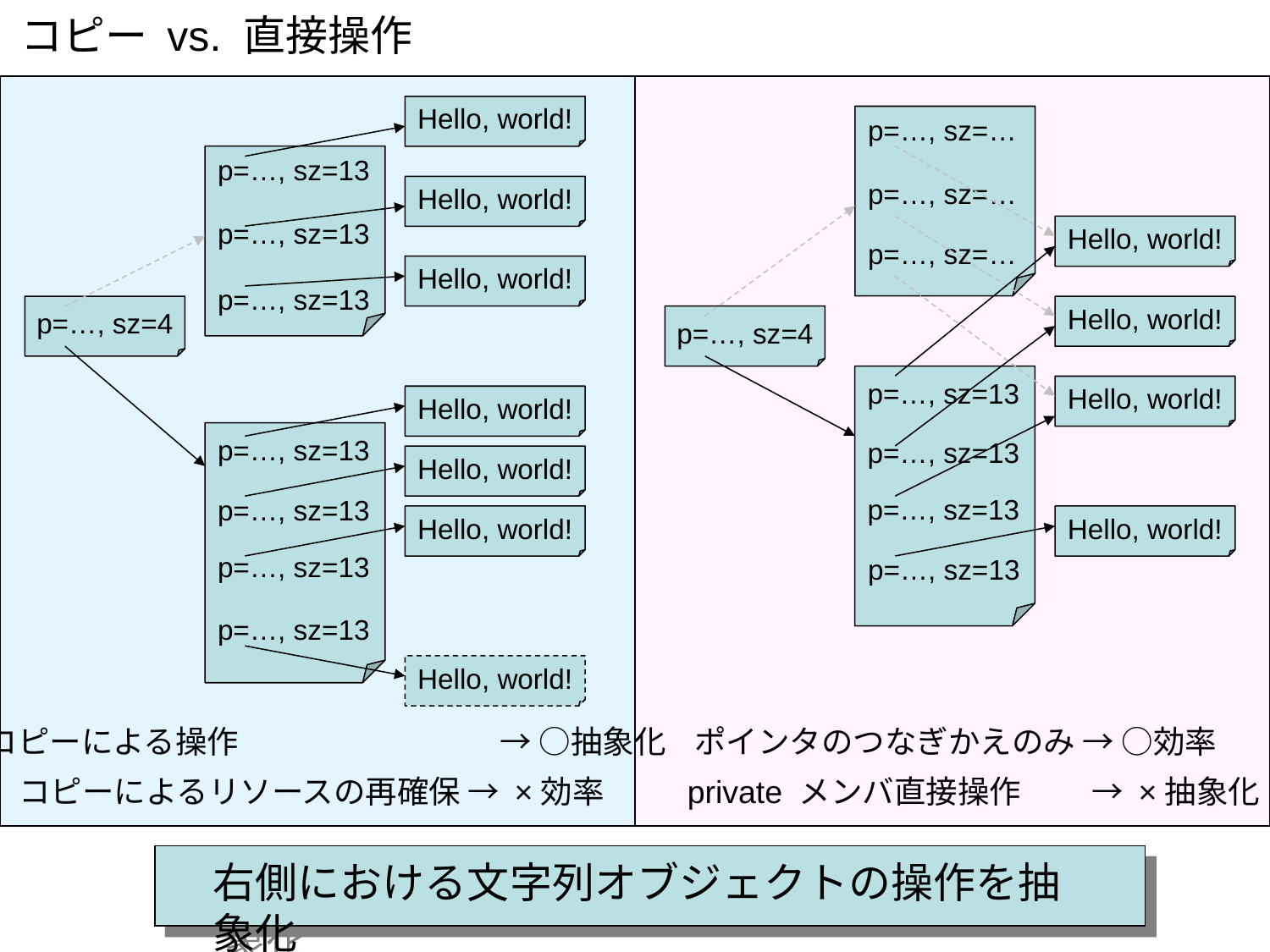

コピー vs. 直接操作

Hello, world!

p=…, sz=…

p=…, sz=13

p=…, sz=…
Hello, world!

p=…, sz=13

Hello, world!
p=…, sz=…

Hello, world!
p=…, sz=13

p=…, sz=4
Hello, world!
p=…, sz=4

p=…, sz=13
Hello, world!
Hello, world!

p=…, sz=13
p=…, sz=13
Hello, world!

p=…, sz=13
p=…, sz=13
Hello, world!
Hello, world!

p=…, sz=13
p=…, sz=13
p=…, sz=13

Hello, world!
コピーによる操作 　　　　　　　　→ ○抽象化
ポインタのつなぎかえのみ → ○効率
コピーによるリソースの再確保 → ×効率
private メンバ直接操作 　　→ ×抽象化
右側における文字列オブジェクトの操作を抽象化